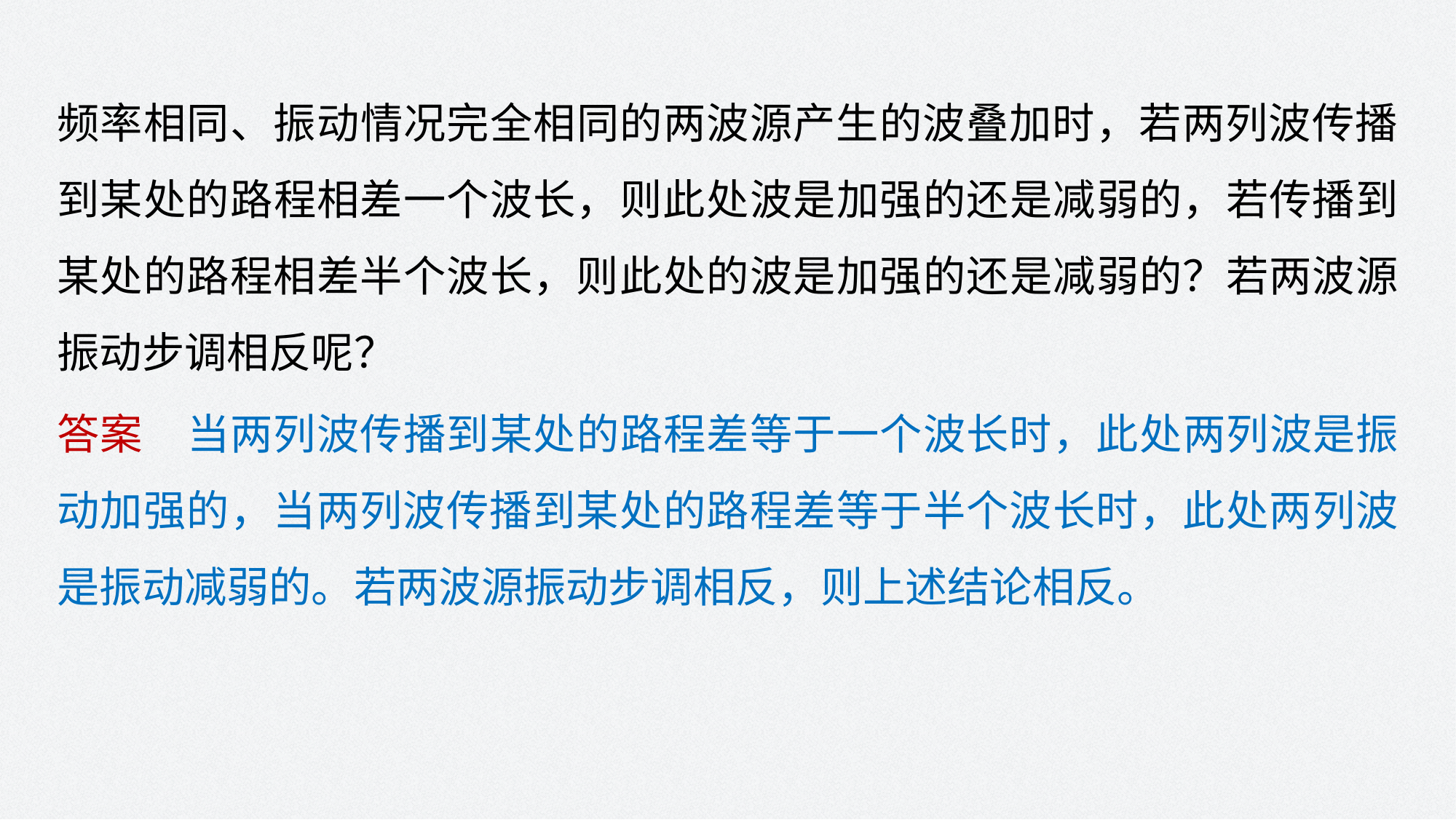

频率相同、振动情况完全相同的两波源产生的波叠加时，若两列波传播到某处的路程相差一个波长，则此处波是加强的还是减弱的，若传播到某处的路程相差半个波长，则此处的波是加强的还是减弱的？若两波源振动步调相反呢？
答案　当两列波传播到某处的路程差等于一个波长时，此处两列波是振动加强的，当两列波传播到某处的路程差等于半个波长时，此处两列波是振动减弱的。若两波源振动步调相反，则上述结论相反。